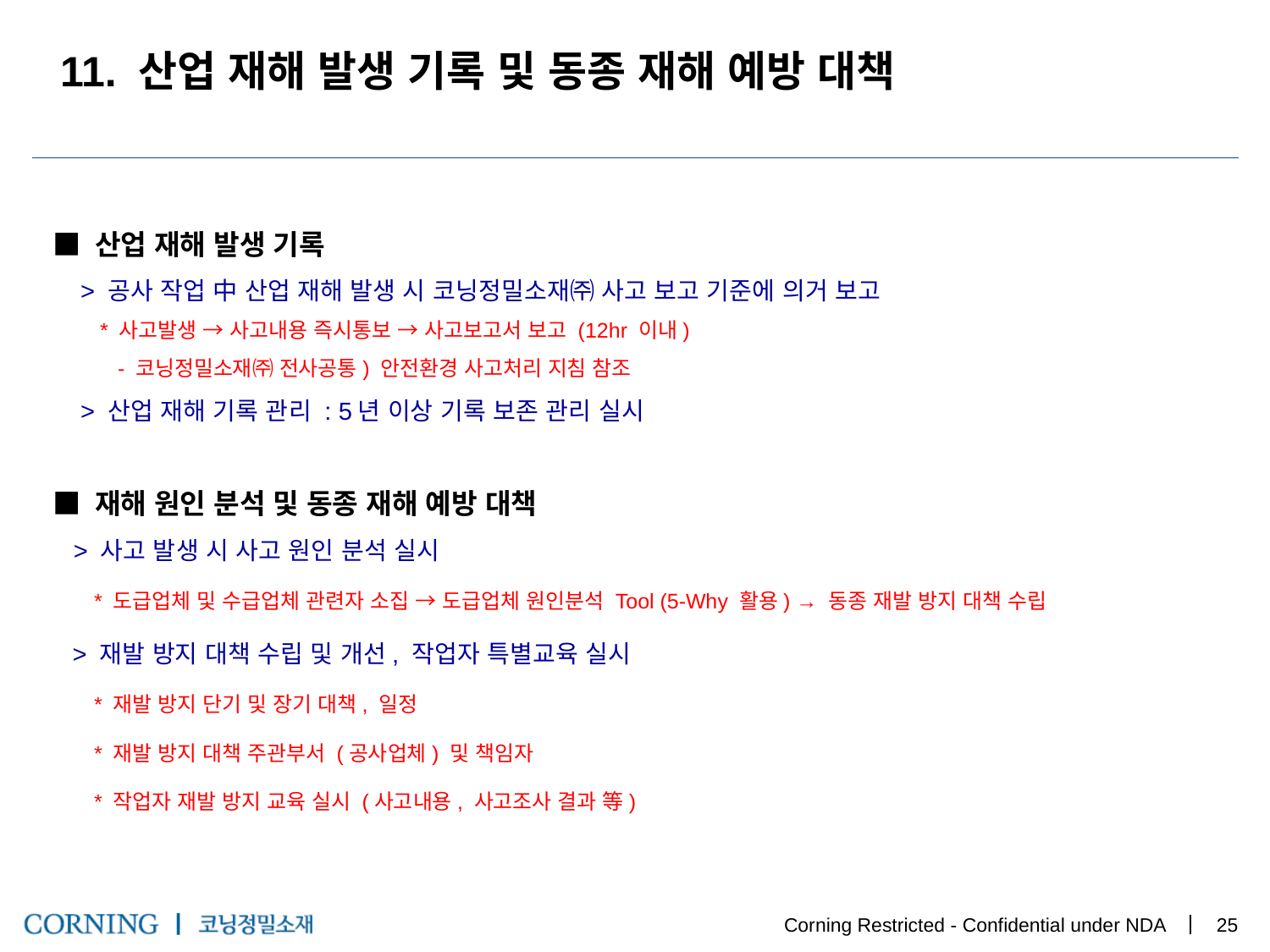

11. 산업 재해 발생 기록 및 동종 재해 예방 대책
■ 산업 재해 발생 기록
    > 공사 작업 中 산업 재해 발생 시 코닝정밀소재㈜ 사고 보고 기준에 의거 보고
        * 사고발생 → 사고내용 즉시통보 → 사고보고서 보고 (12hr 이내)
           - 코닝정밀소재㈜ 전사공통) 안전환경 사고처리 지침 참조
    > 산업 재해 기록 관리 : 5년 이상 기록 보존 관리 실시

■ 재해 원인 분석 및 동종 재해 예방 대책
   > 사고 발생 시 사고 원인 분석 실시
       * 도급업체 및 수급업체 관련자 소집 → 도급업체 원인분석 Tool (5-Why 활용) → 동종 재발 방지 대책 수립
   > 재발 방지 대책 수립 및 개선, 작업자 특별교육 실시
       * 재발 방지 단기 및 장기 대책, 일정
       * 재발 방지 대책 주관부서 (공사업체) 및 책임자
       * 작업자 재발 방지 교육 실시 (사고내용, 사고조사 결과 等)